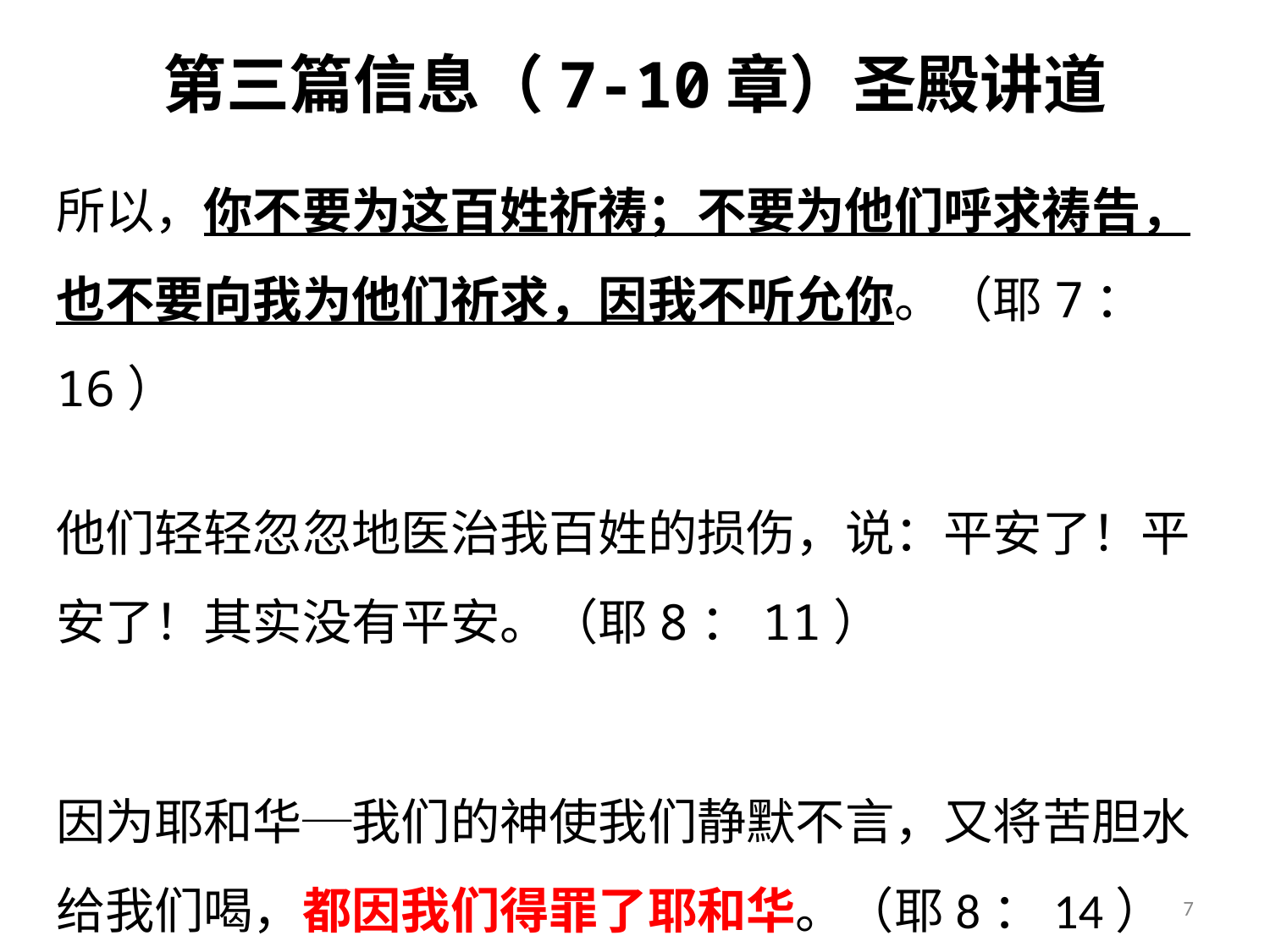

# 第三篇信息（7-10章）圣殿讲道
所以，你不要为这百姓祈祷；不要为他们呼求祷告，也不要向我为他们祈求，因我不听允你。（耶7：16）

他们轻轻忽忽地医治我百姓的损伤，说：平安了！平安了！其实没有平安。（耶8：11）

因为耶和华─我们的神使我们静默不言，又将苦胆水给我们喝，都因我们得罪了耶和华。（耶8：14）

7